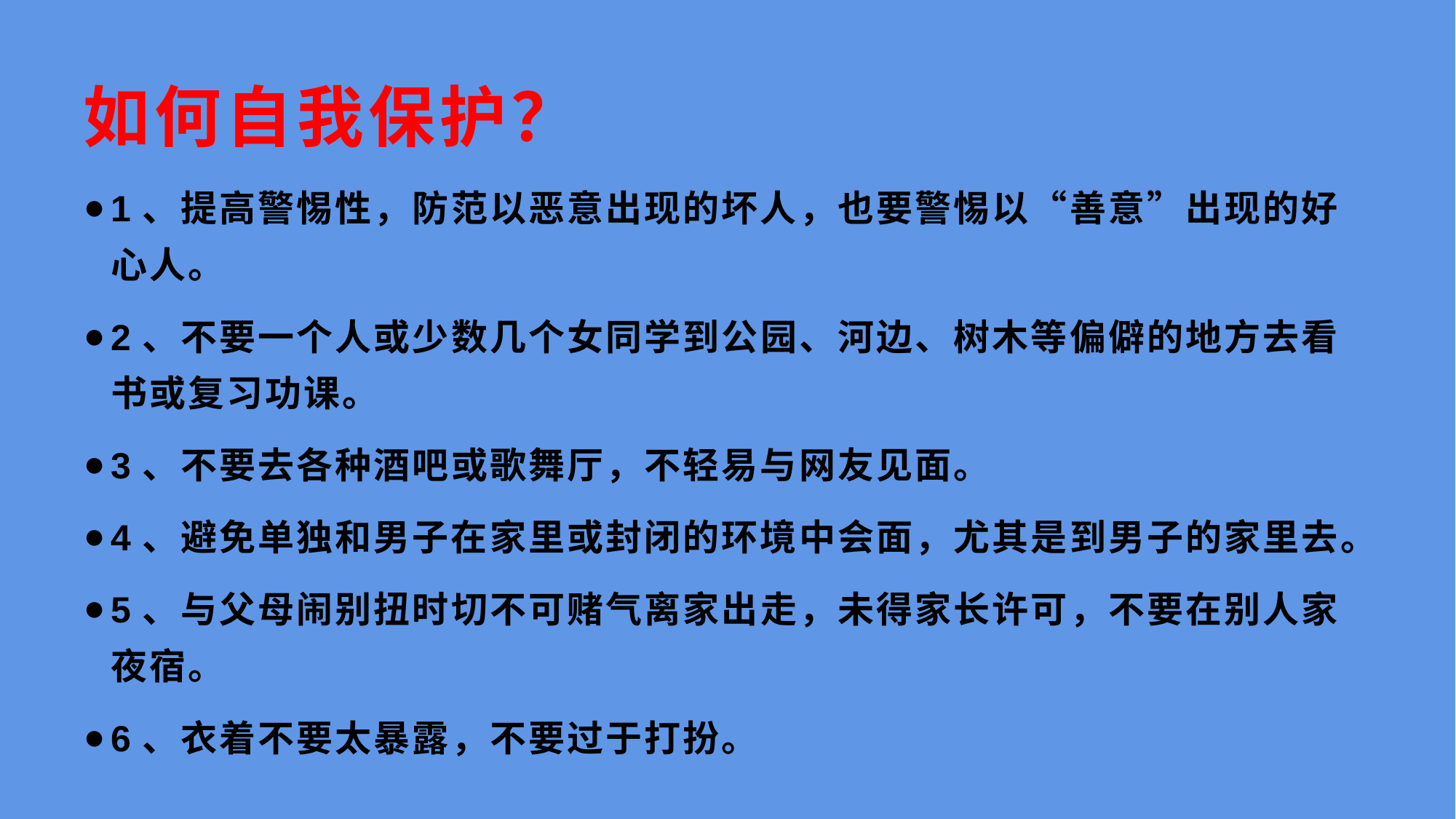

# 如何自我保护？
1、提高警惕性，防范以恶意出现的坏人，也要警惕以“善意”出现的好心人。
2、不要一个人或少数几个女同学到公园、河边、树木等偏僻的地方去看书或复习功课。
3、不要去各种酒吧或歌舞厅，不轻易与网友见面。
4、避免单独和男子在家里或封闭的环境中会面，尤其是到男子的家里去。
5、与父母闹别扭时切不可赌气离家出走，未得家长许可，不要在别人家夜宿。
6、衣着不要太暴露，不要过于打扮。